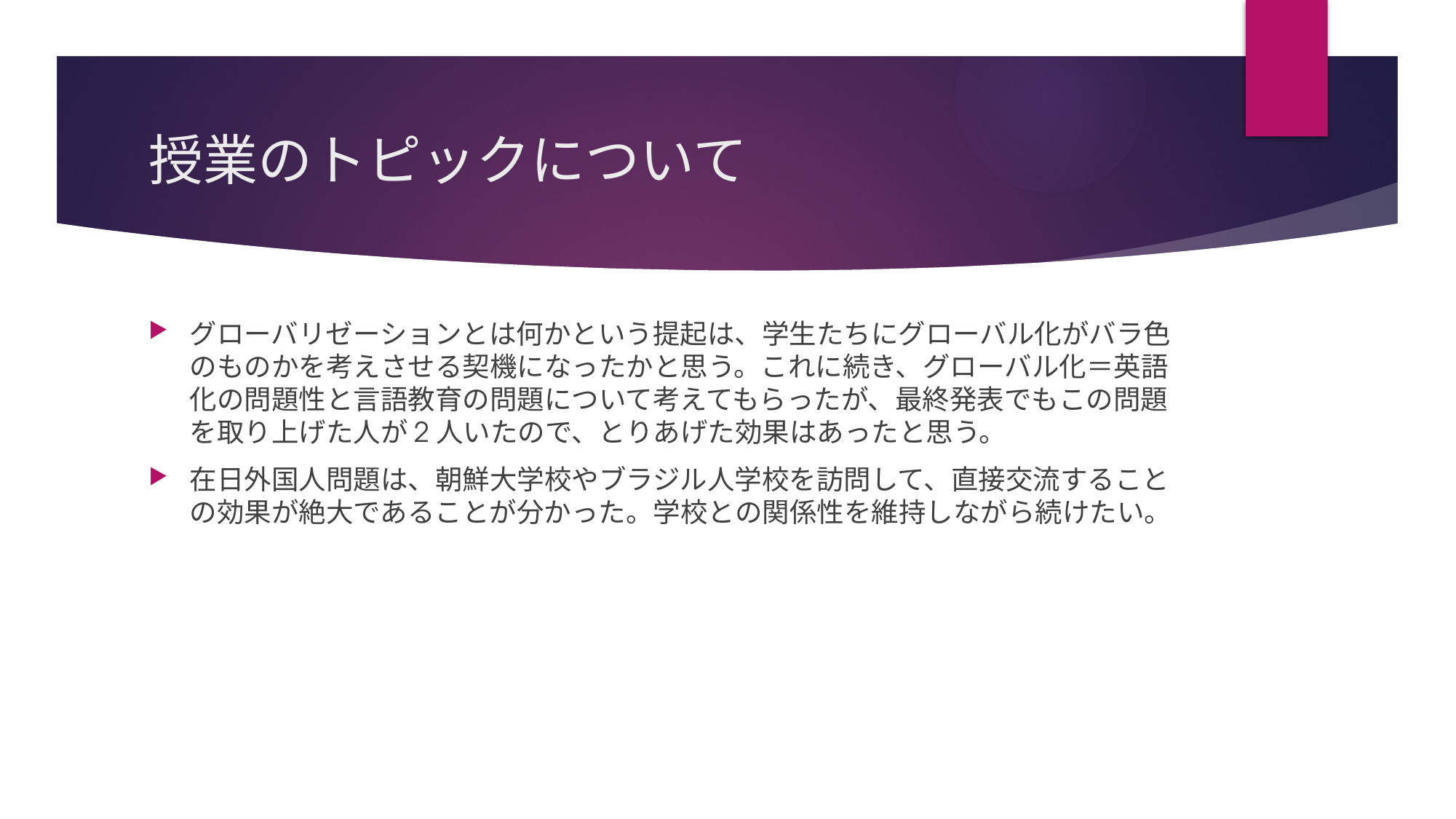

# 授業のトピックについて
グローバリゼーションとは何かという提起は、学生たちにグローバル化がバラ色のものかを考えさせる契機になったかと思う。これに続き、グローバル化＝英語化の問題性と言語教育の問題について考えてもらったが、最終発表でもこの問題を取り上げた人が2人いたので、とりあげた効果はあったと思う。
在日外国人問題は、朝鮮大学校やブラジル人学校を訪問して、直接交流することの効果が絶大であることが分かった。学校との関係性を維持しながら続けたい。